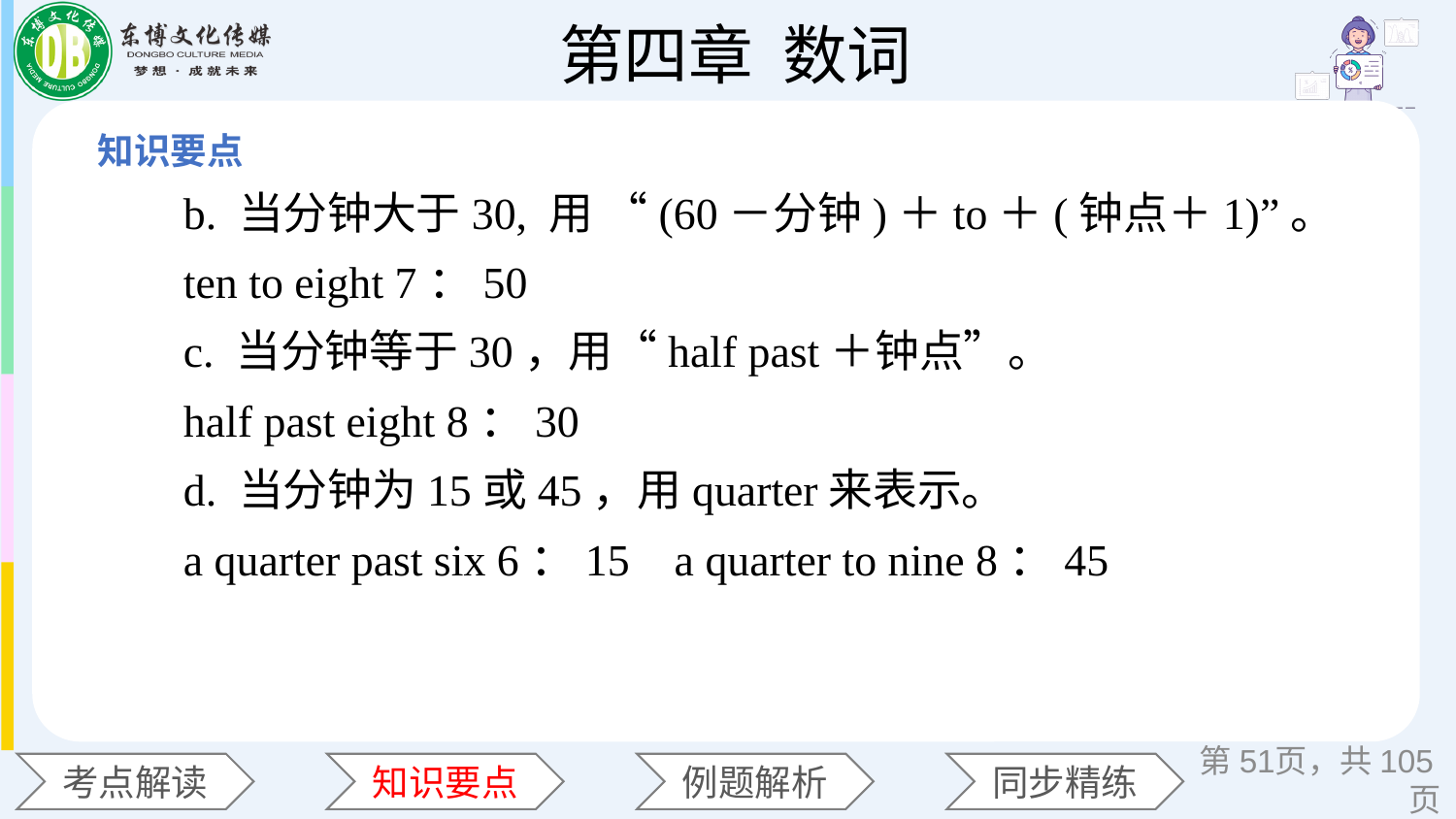

b. 当分钟大于30, 用 “(60－分钟)＋to＋(钟点＋1)”。
         ten to eight 7：50
         c. 当分钟等于30，用“half past＋钟点”。
         half past eight 8：30
         d. 当分钟为15或45，用quarter来表示。
         a quarter past six 6：15    a quarter to nine 8：45
第51页，共105页